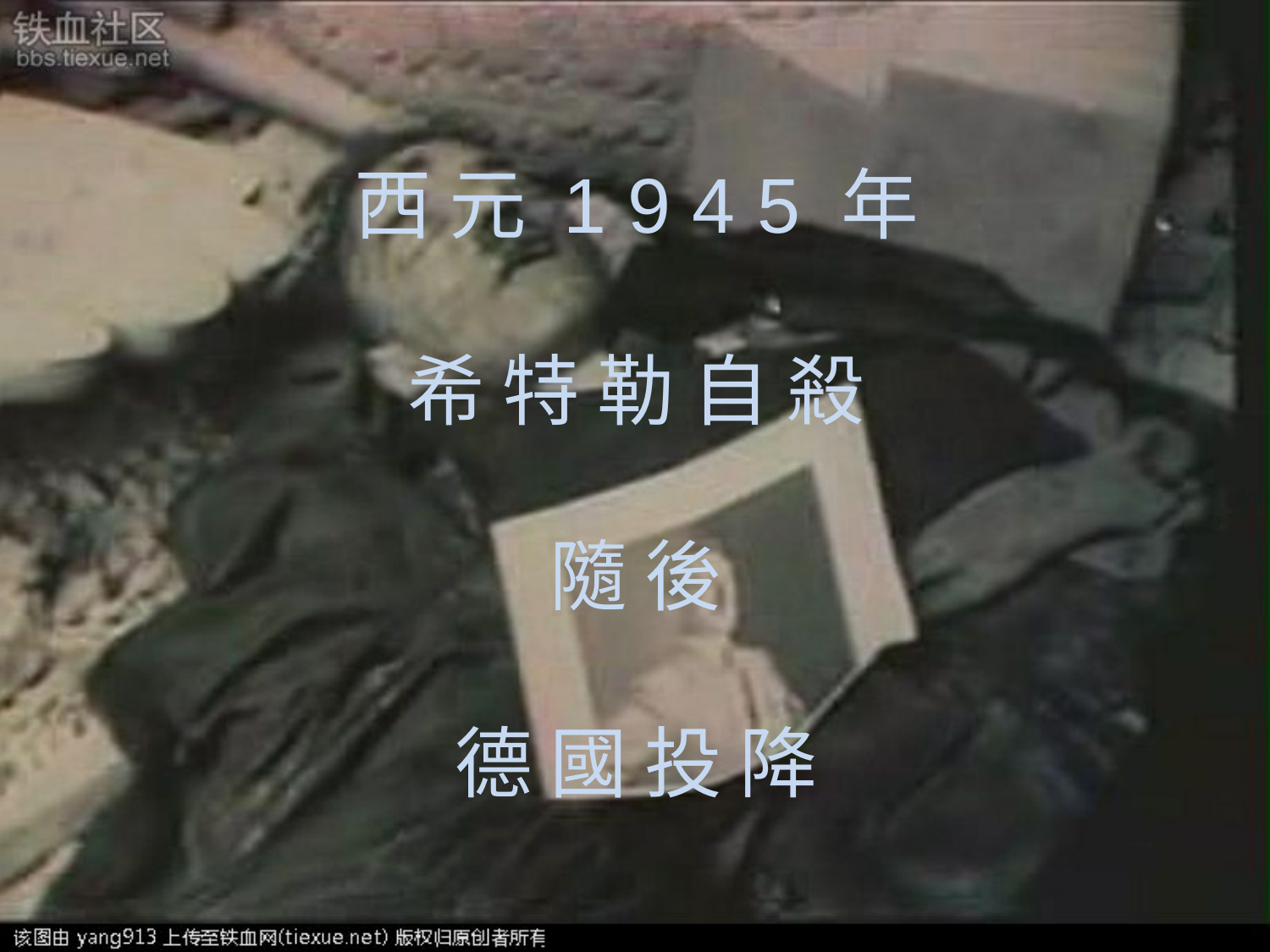

# 西 元 1 9 4 5 年 希 特 勒 自 殺 隨 後 德 國 投 降